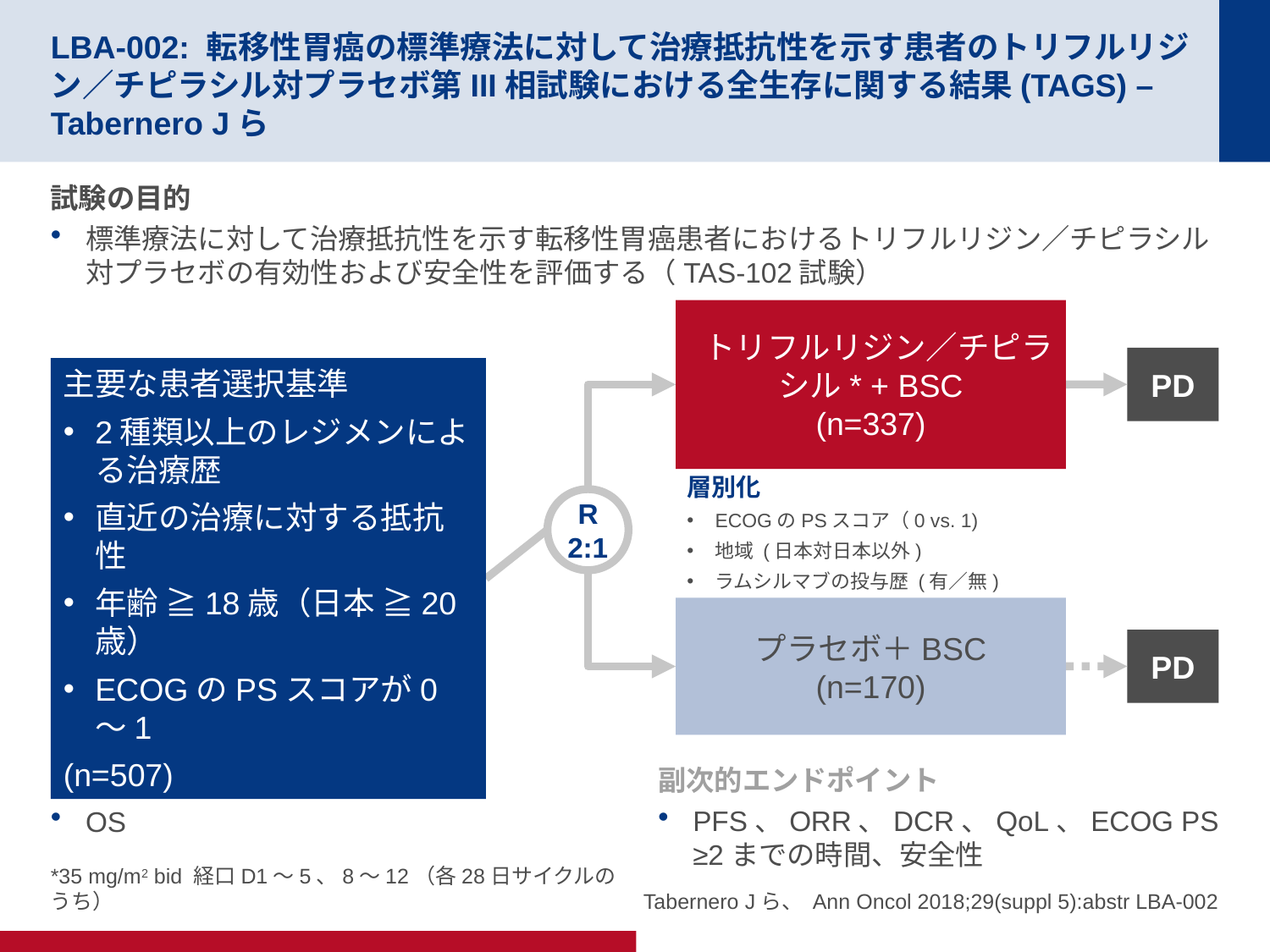

# LBA-002: 転移性胃癌の標準療法に対して治療抵抗性を示す患者のトリフルリジン／チピラシル対プラセボ第III相試験における全生存に関する結果(TAGS) – Tabernero Jら
試験の目的
標準療法に対して治療抵抗性を示す転移性胃癌患者におけるトリフルリジン／チピラシル対プラセボの有効性および安全性を評価する（TAS-102試験）
 トリフルリジン／チピラシル* + BSC
(n=337)
PD
主要な患者選択基準
2種類以上のレジメンによる治療歴
直近の治療に対する抵抗性
年齢 ≧18歳（日本 ≧20歳）
ECOGのPSスコアが0～1
(n=507)
層別化
ECOGのPSスコア（0 vs. 1)
地域 (日本対日本以外)
ラムシルマブの投与歴 (有／無)
R
2:1
プラセボ＋BSC
(n=170)
PD
主要エンドポイント
OS
副次的エンドポイント
PFS、ORR、DCR、QoL、ECOG PS ≥2までの時間、安全性
*35 mg/m2 bid 経口D1～5、8～12（各28日サイクルのうち）
Tabernero Jら、 Ann Oncol 2018;29(suppl 5):abstr LBA-002